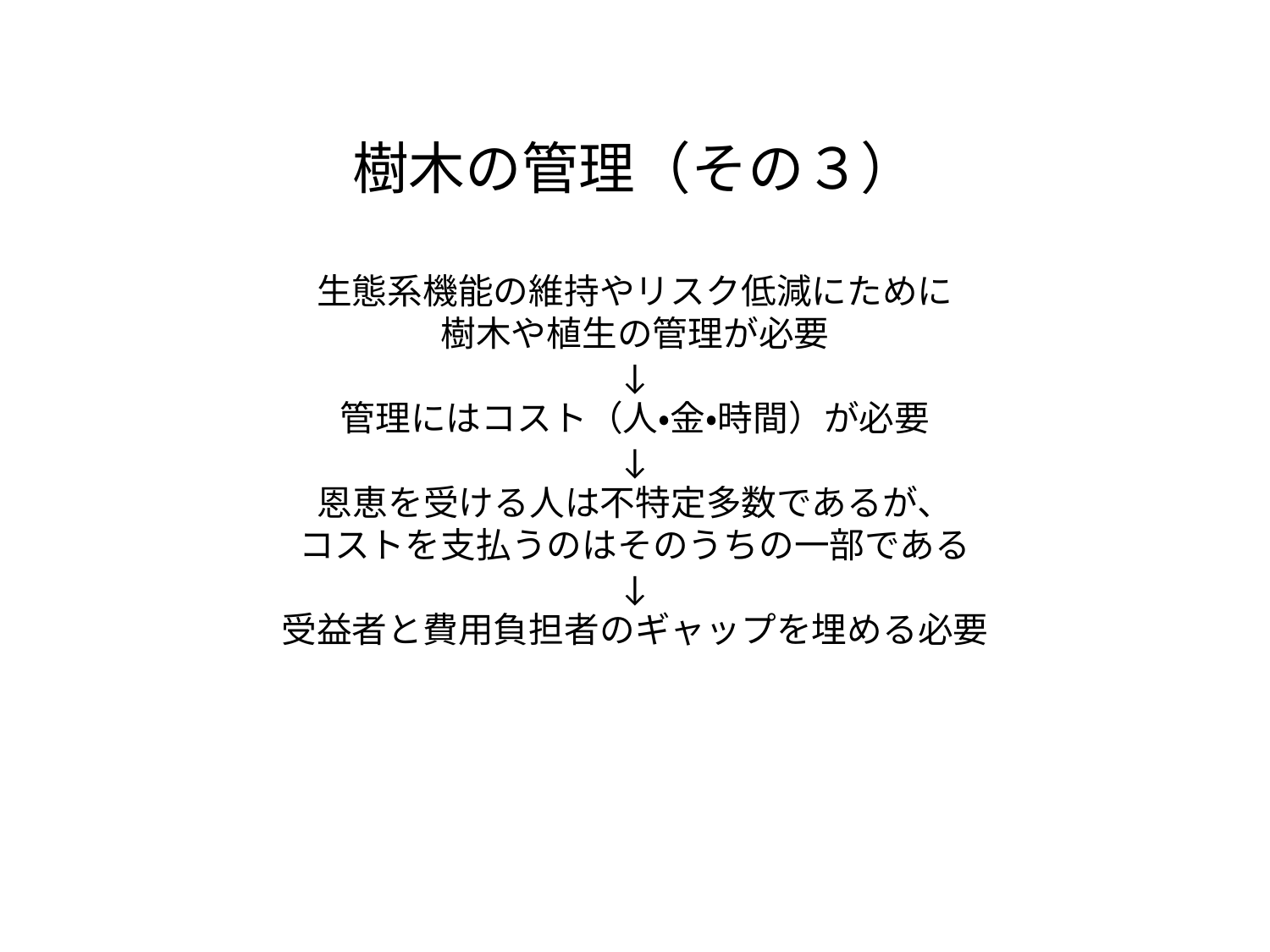

樹木の管理（その３）
生態系機能の維持やリスク低減にために
樹木や植生の管理が必要
↓
管理にはコスト（人・金・時間）が必要
↓
恩恵を受ける人は不特定多数であるが、
コストを支払うのはそのうちの一部である
↓
受益者と費用負担者のギャップを埋める必要